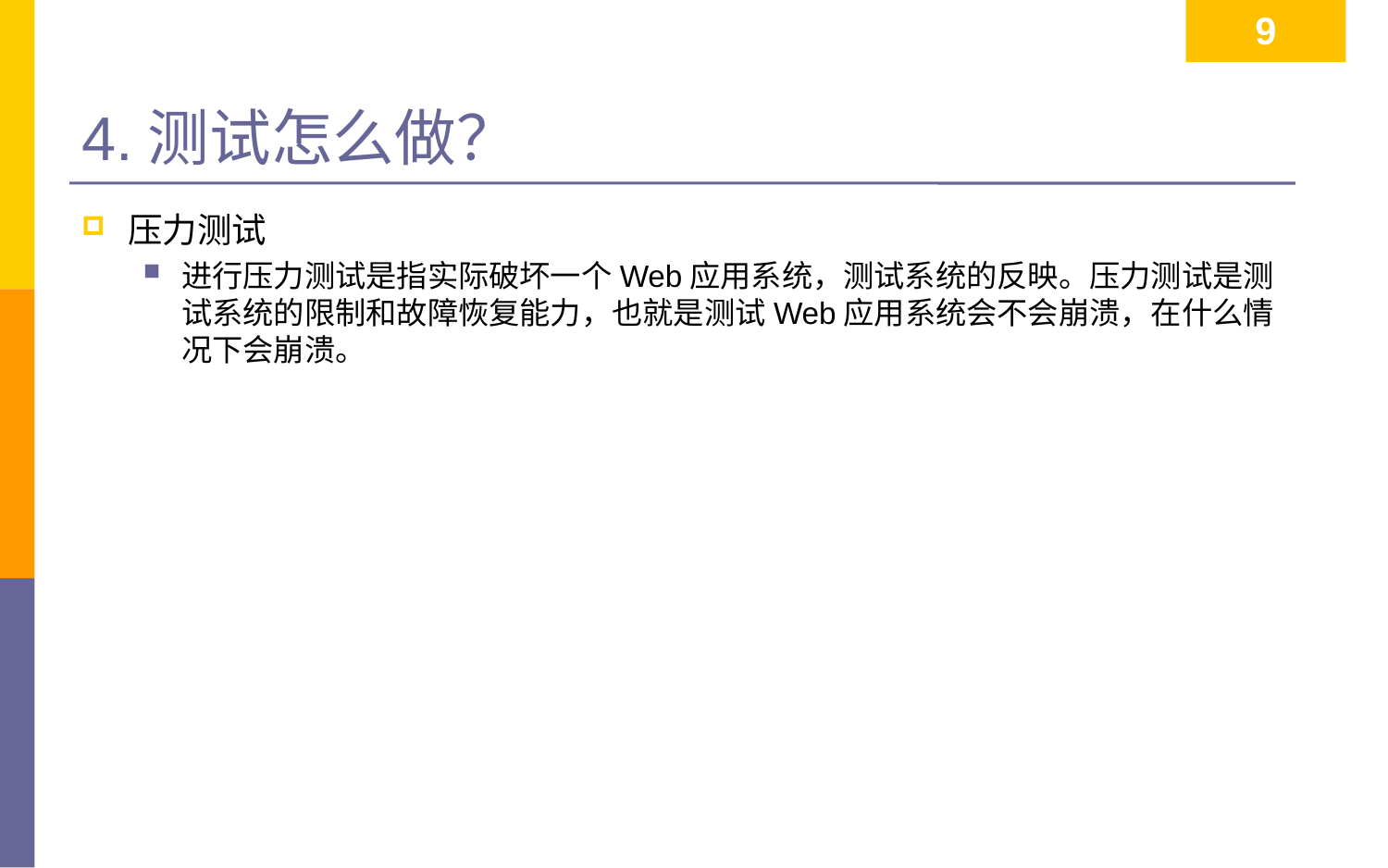

9
# 4.测试怎么做？

压力测试
进行压力测试是指实际破坏一个Web应用系统，测试系统的反映。压力测试是测试系统的限制和故障恢复能力，也就是测试Web应用系统会不会崩溃，在什么情况下会崩溃。